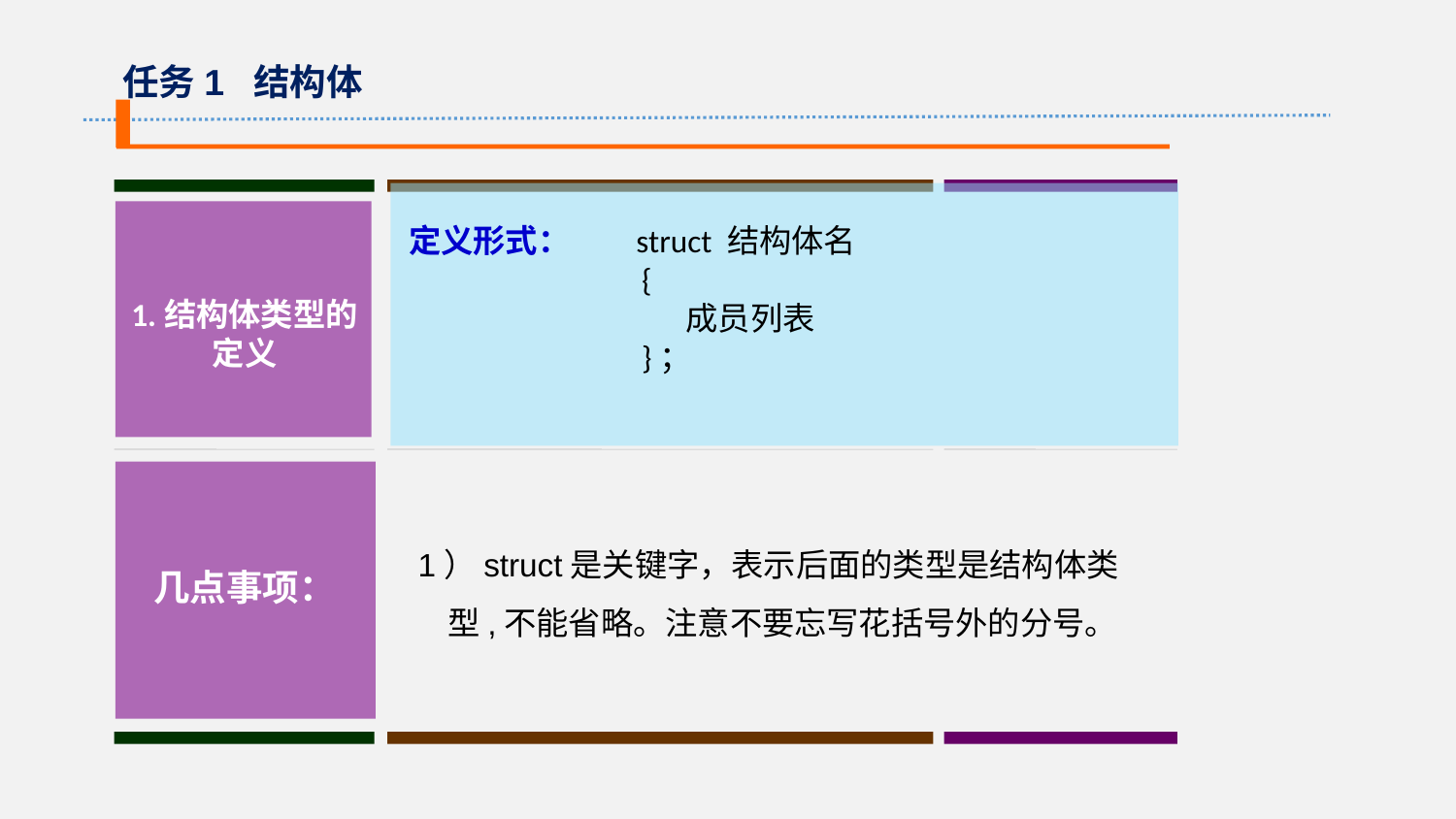

任务1  结构体

定义形式：        struct 结构体名
                                {
                                     成员列表
                                }；
1.结构体类型的
定义

1）struct是关键字，表示后面的类型是结构体类
   型,不能省略。注意不要忘写花括号外的分号。
几点事项：